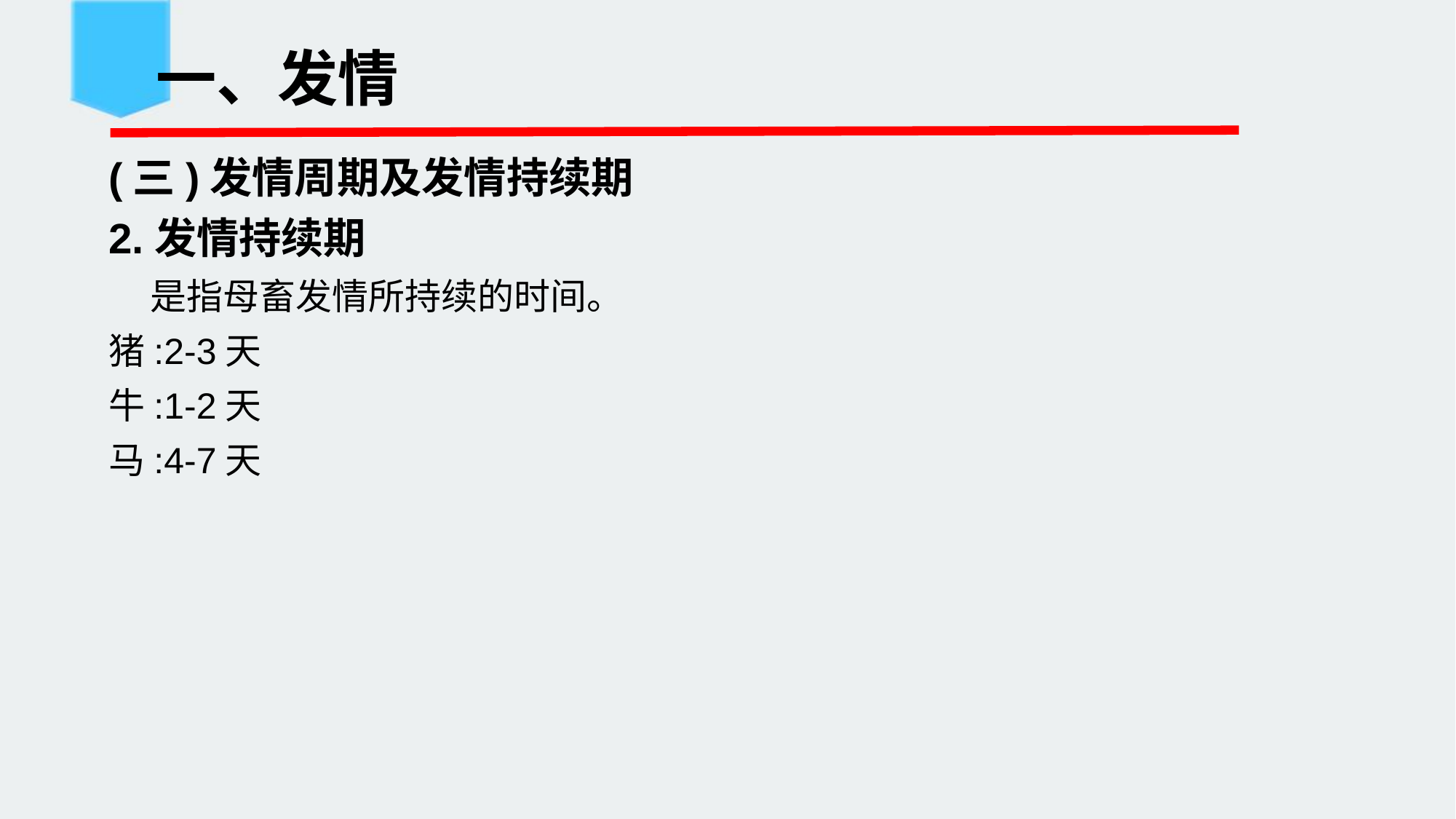

# 一、发情
(三)发情周期及发情持续期
2.发情持续期
    是指母畜发情所持续的时间。
猪:2-3天
牛:1-2天
马:4-7天